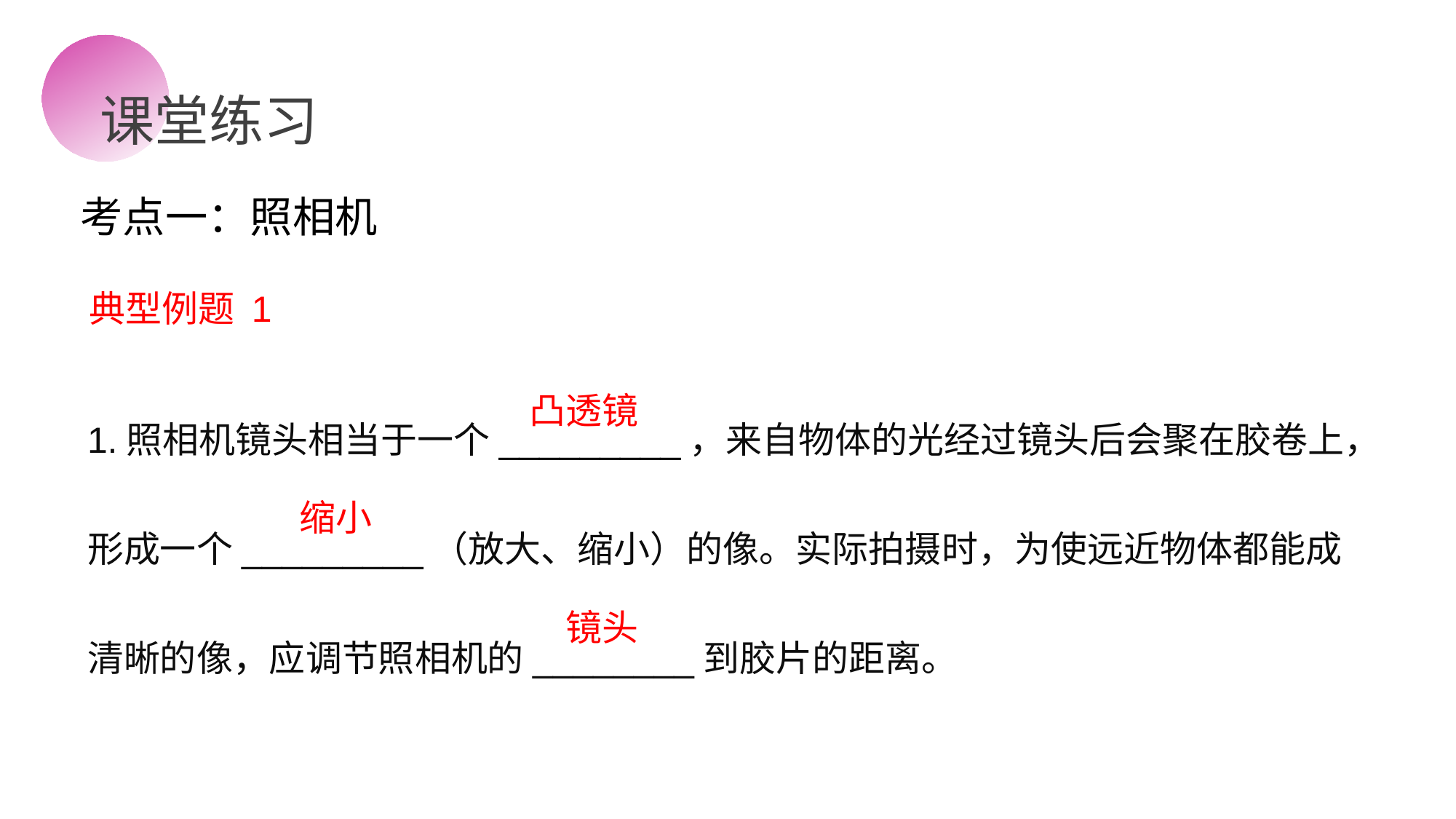

课堂练习
考点一：照相机
典型例题 1
1.照相机镜头相当于一个_________，来自物体的光经过镜头后会聚在胶卷上，形成一个_________（放大、缩小）的像。实际拍摄时，为使远近物体都能成清晰的像，应调节照相机的________到胶片的距离。
凸透镜
缩小
镜头